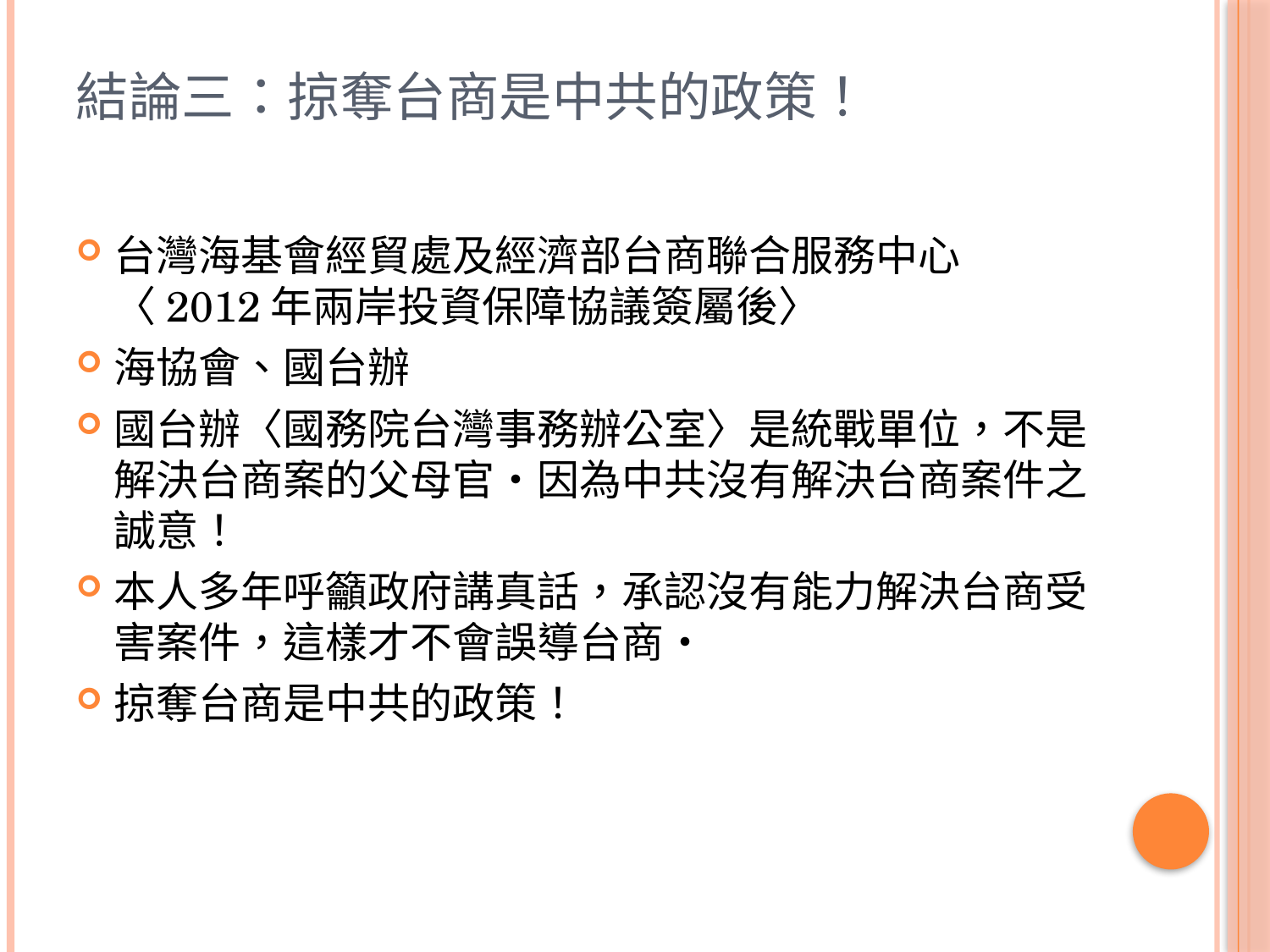

# 結論三：掠奪台商是中共的政策！
台灣海基會經貿處及經濟部台商聯合服務中心〈2012年兩岸投資保障協議簽屬後〉
海協會、國台辦
國台辦〈國務院台灣事務辦公室〉是統戰單位，不是解決台商案的父母官‧因為中共沒有解決台商案件之誠意！
本人多年呼籲政府講真話，承認沒有能力解決台商受害案件，這樣才不會誤導台商‧
掠奪台商是中共的政策！